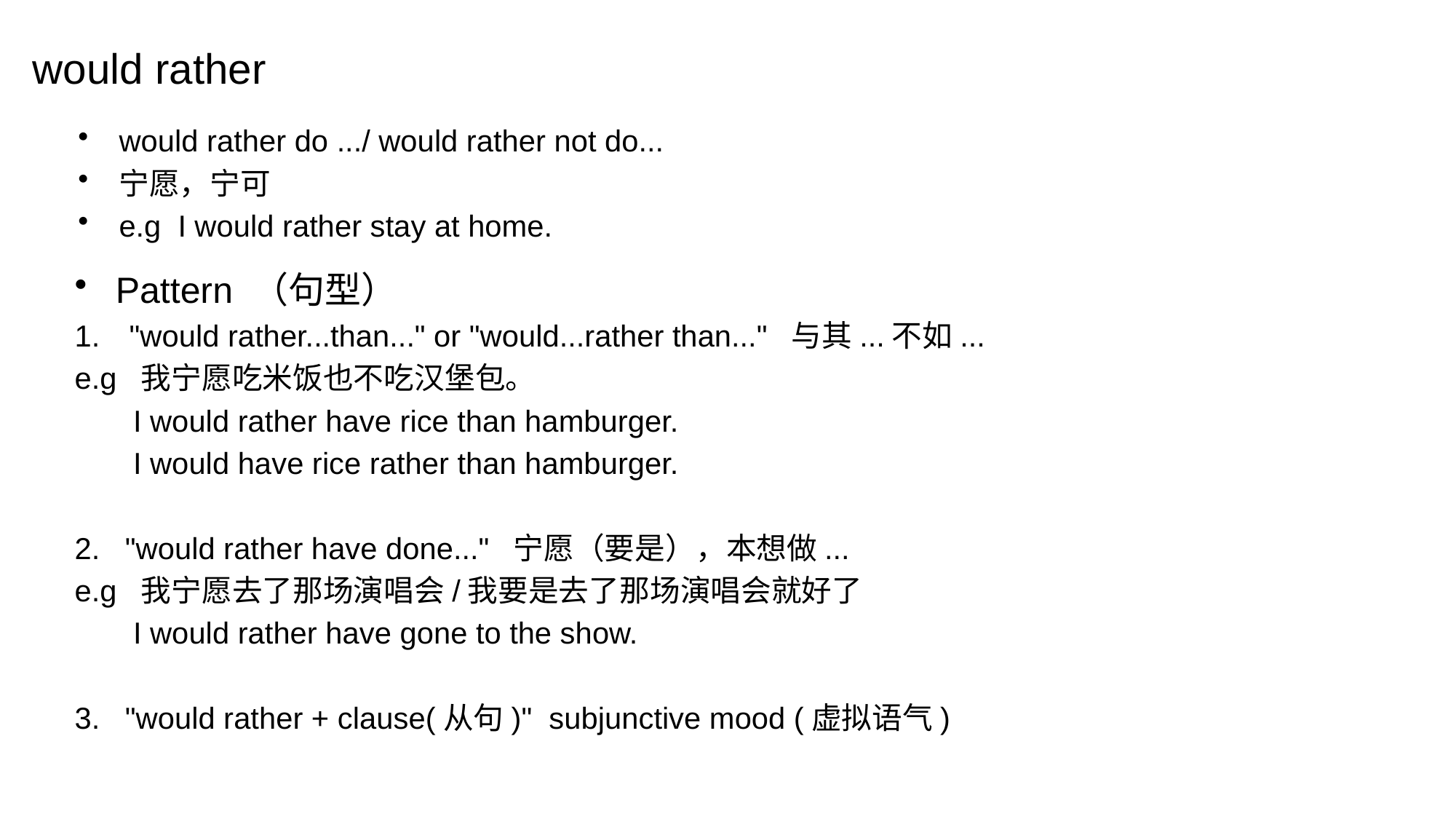

# would rather
would rather do .../ would rather not do...
宁愿，宁可
e.g  I would rather stay at home.
Pattern （句型）
"would rather...than..." or "would...rather than..."  与其...不如...
e.g  我宁愿吃米饭也不吃汉堡包。
       I would rather have rice than hamburger.
       I would have rice rather than hamburger.

2.   "would rather have done..."  宁愿（要是），本想做...
e.g  我宁愿去了那场演唱会/我要是去了那场演唱会就好了
       I would rather have gone to the show.

3.   "would rather + clause(从句)"  subjunctive mood (虚拟语气)